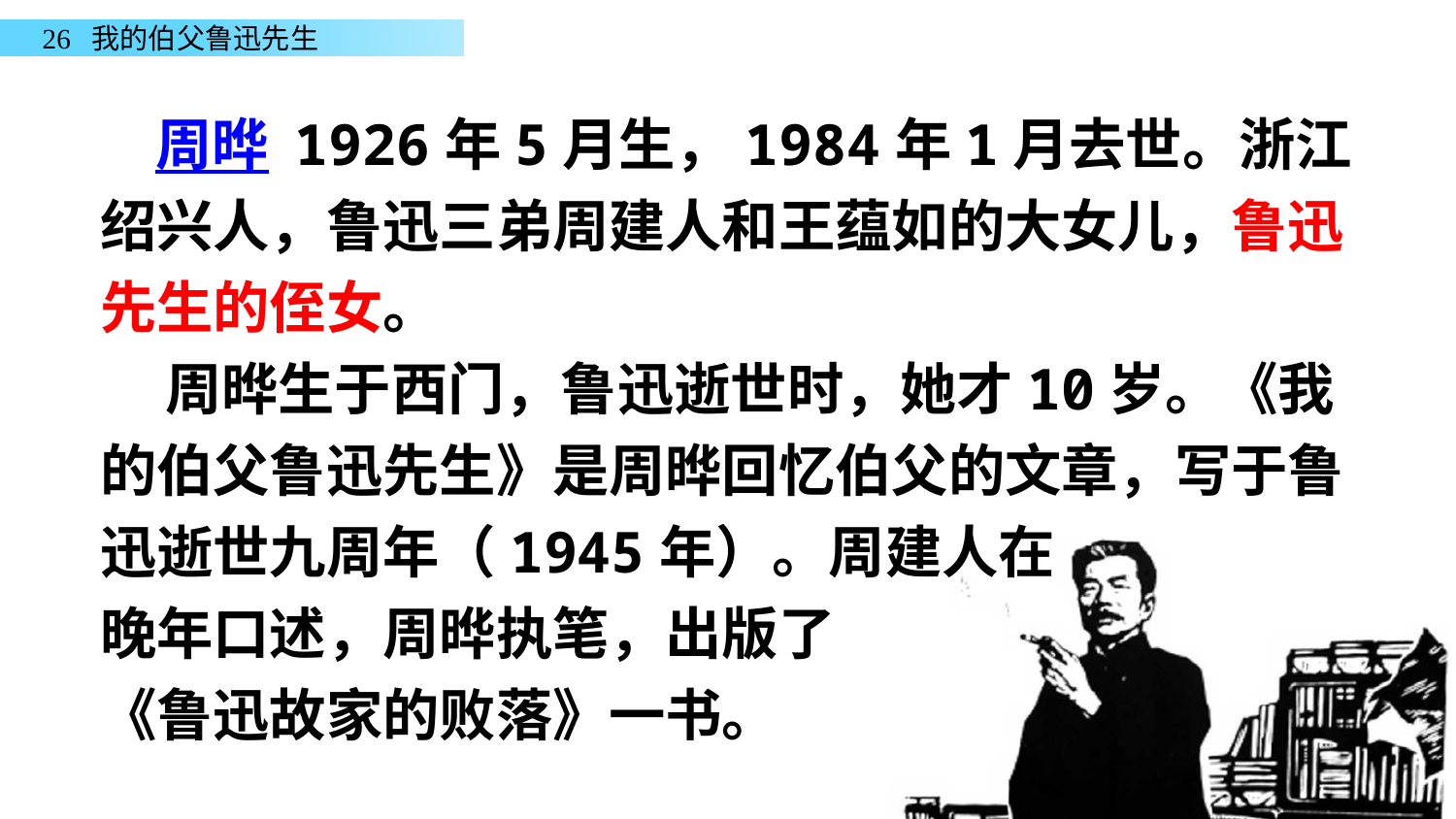

周晔 1926年5月生，1984年1月去世。浙江绍兴人，鲁迅三弟周建人和王蕴如的大女儿，鲁迅先生的侄女。
    周晔生于西门，鲁迅逝世时，她才10岁。《我的伯父鲁迅先生》是周晔回忆伯父的文章，写于鲁迅逝世九周年（1945年）。周建人在
晚年口述，周晔执笔，出版了
《鲁迅故家的败落》一书。